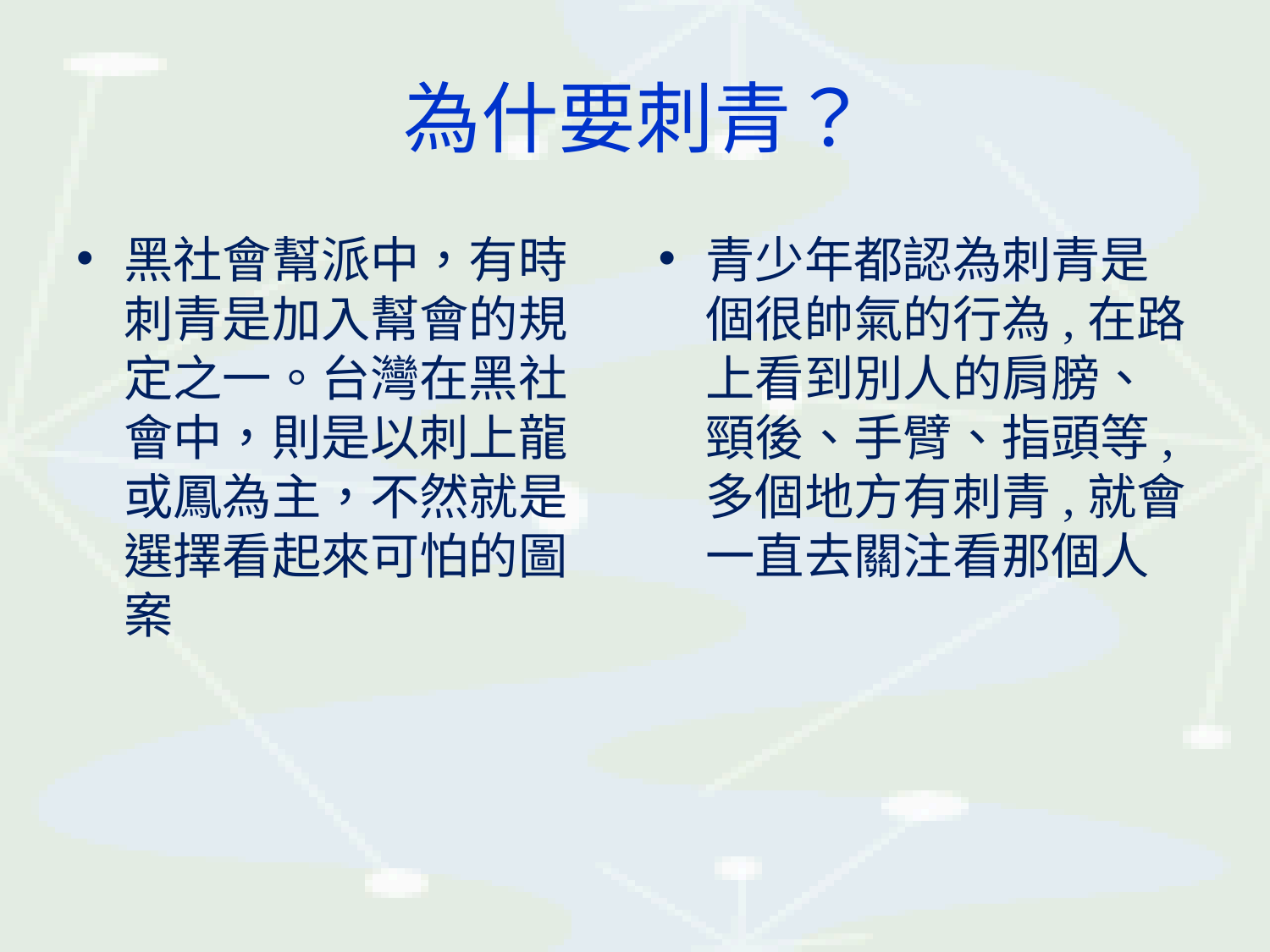

# 為什要刺青？
黑社會幫派中，有時刺青是加入幫會的規定之一。台灣在黑社會中，則是以刺上龍或鳳為主，不然就是選擇看起來可怕的圖案
青少年都認為刺青是個很帥氣的行為,在路上看到別人的肩膀、頸後、手臂、指頭等,多個地方有刺青,就會一直去關注看那個人